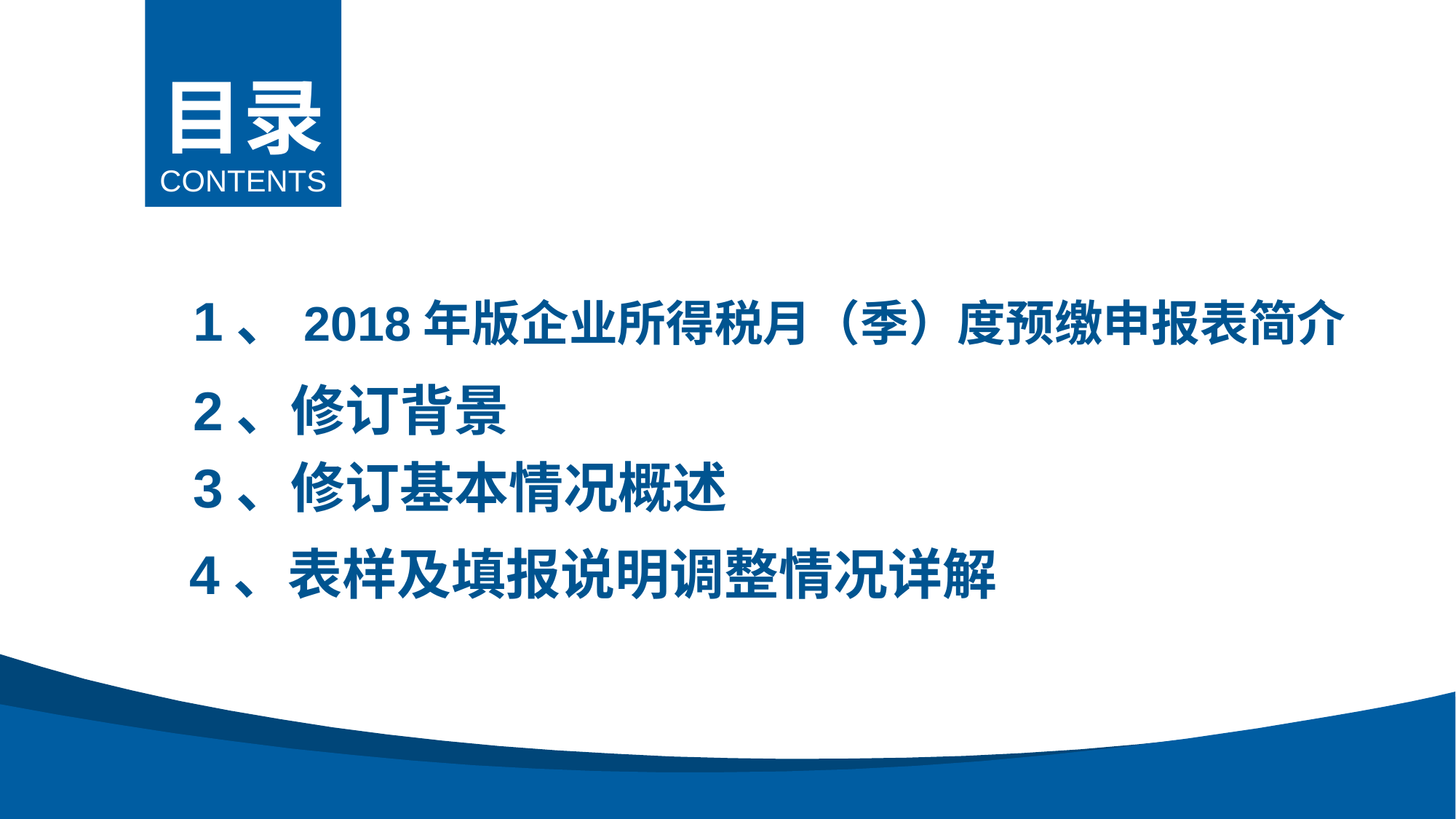

e7d195523061f1c062df869295d8a0a11120349891c27003D2E1C84926AC27B998C4E6DB32CFD86673C8A95AFDAA40B3D72EE1B14BA0CD5ADF6A90DFBF7FD9C4343ADB56E206D0753FACD027C6C9A50526FC4BD1306CADB56A7DBAA1512074E625C97B5E431F2D57A54ED664165DA2BB31E6597E2FE6339A12FD001F8FF7F47DE2221DE1CAD53B509893BF37E2E11D08
1、2018年版企业所得税月（季）度预缴申报表简介

2、修订背景
3、修订基本情况概述
4、表样及填报说明调整情况详解